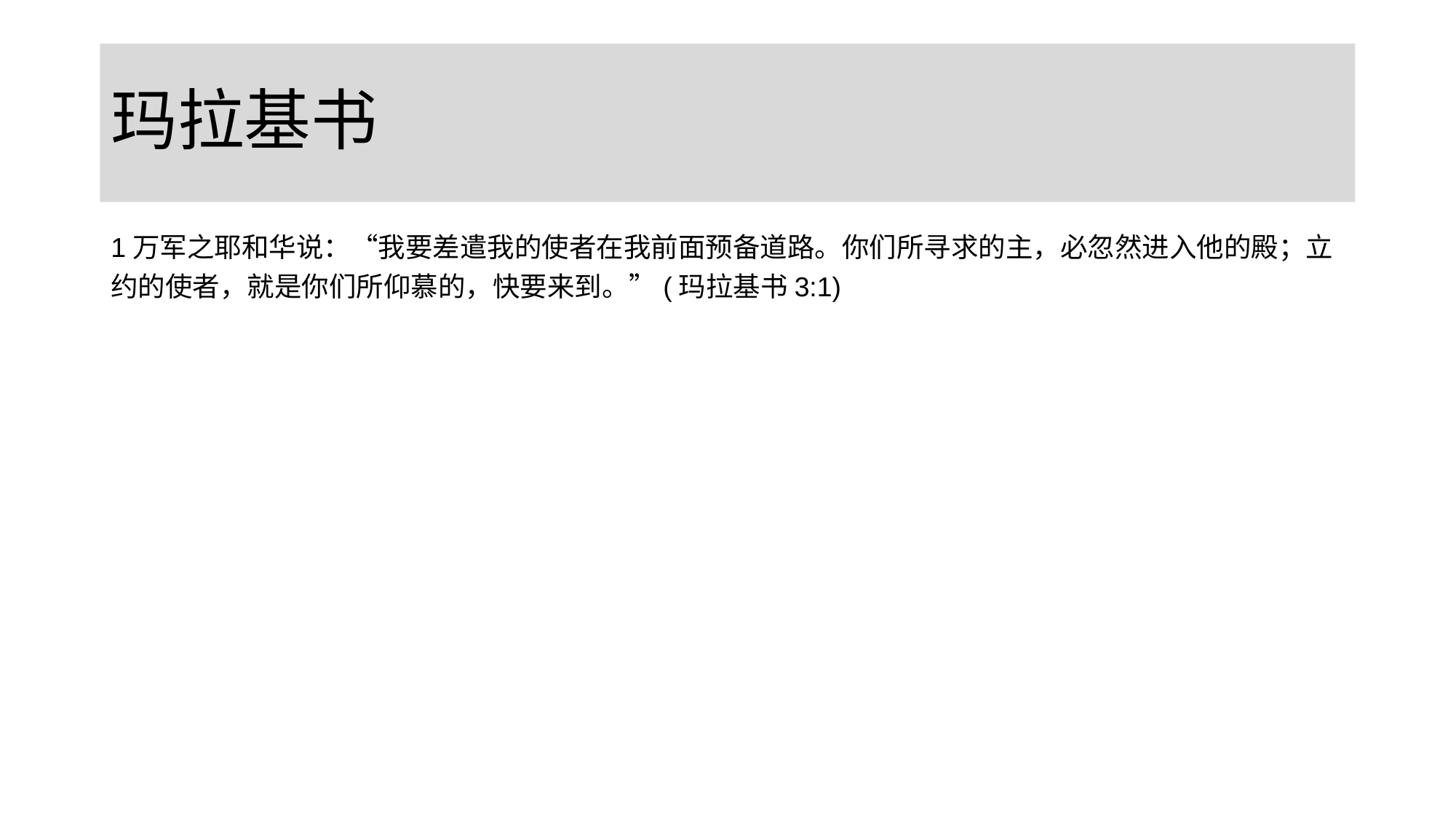

# 玛拉基书
1万军之耶和华说：“我要差遣我的使者在我前面预备道路。你们所寻求的主，必忽然进入他的殿；立约的使者，就是你们所仰慕的，快要来到。”(玛拉基书3:1)